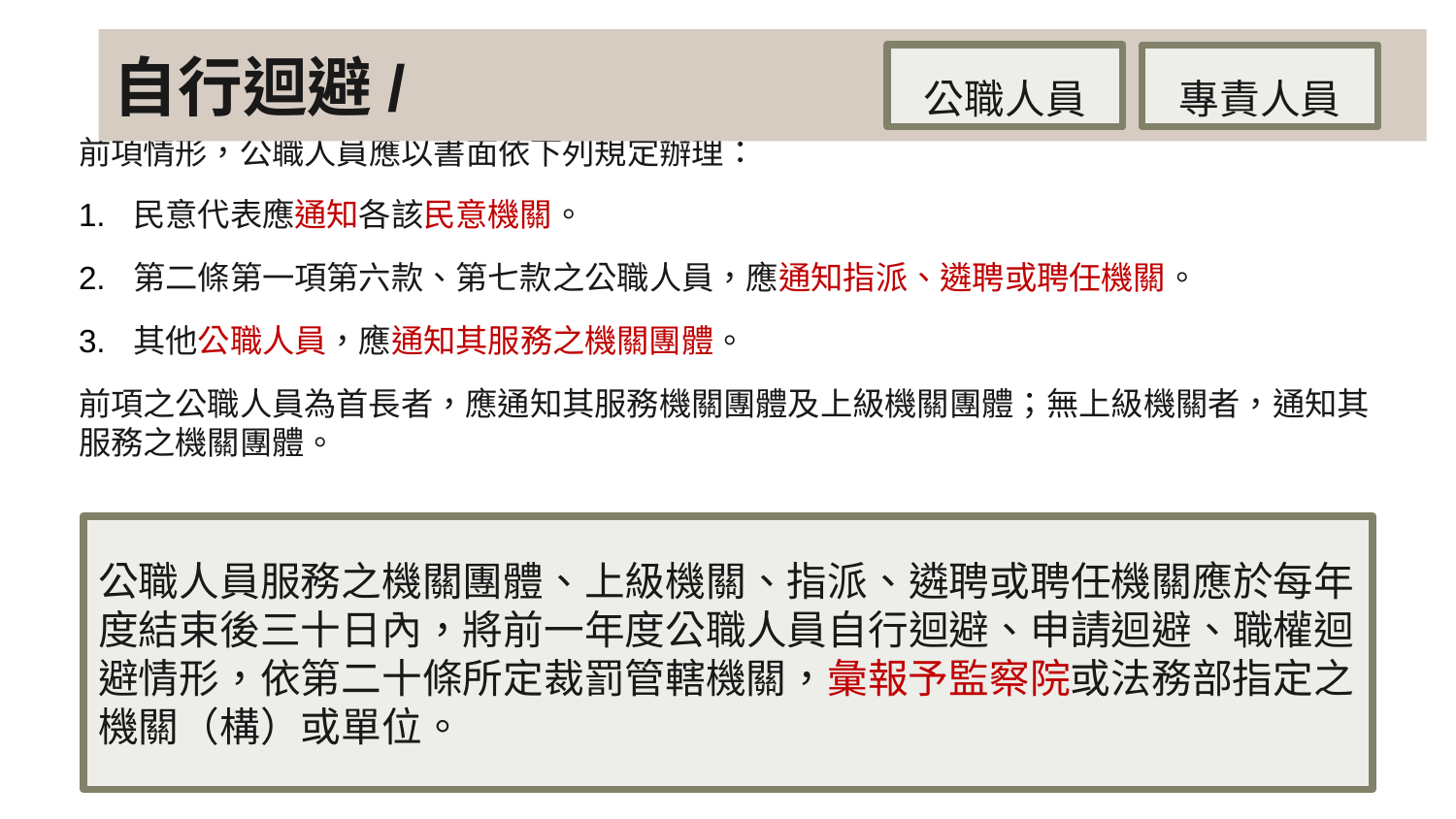

# 自行迴避/
公職人員
專責人員
前項情形，公職人員應以書面依下列規定辦理：
民意代表應通知各該民意機關。
第二條第一項第六款、第七款之公職人員，應通知指派、遴聘或聘任機關。
其他公職人員，應通知其服務之機關團體。
前項之公職人員為首長者，應通知其服務機關團體及上級機關團體；無上級機關者，通知其服務之機關團體。

公職人員服務之機關團體、上級機關、指派、遴聘或聘任機關應於每年度結束後三十日內，將前一年度公職人員自行迴避、申請迴避、職權迴避情形，依第二十條所定裁罰管轄機關，彙報予監察院或法務部指定之機關（構）或單位。